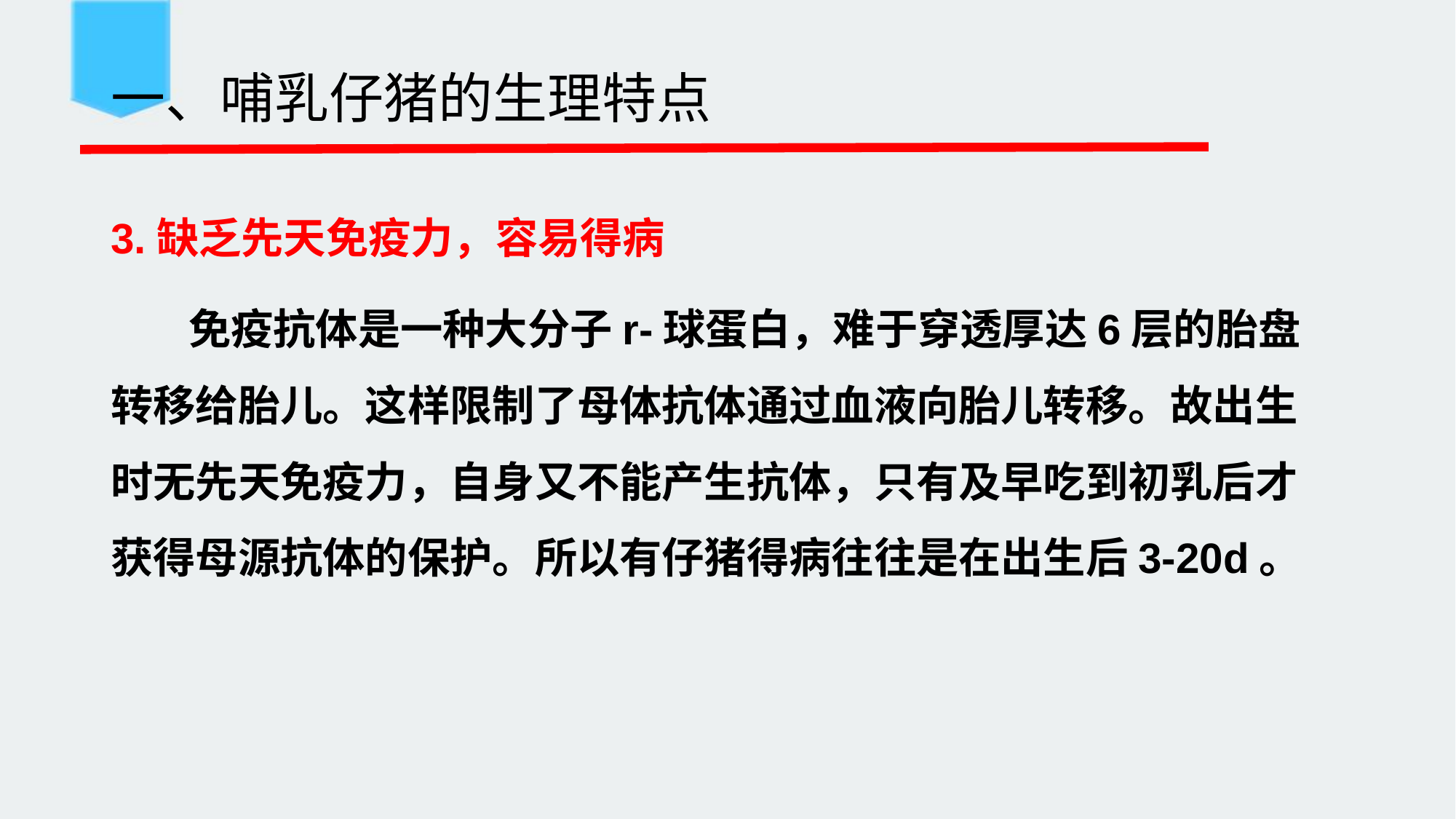

一、哺乳仔猪的生理特点
3.缺乏先天免疫力，容易得病
       免疫抗体是一种大分子r-球蛋白，难于穿透厚达6层的胎盘转移给胎儿。这样限制了母体抗体通过血液向胎儿转移。故出生时无先天免疫力，自身又不能产生抗体，只有及早吃到初乳后才获得母源抗体的保护。所以有仔猪得病往往是在出生后3-20d。